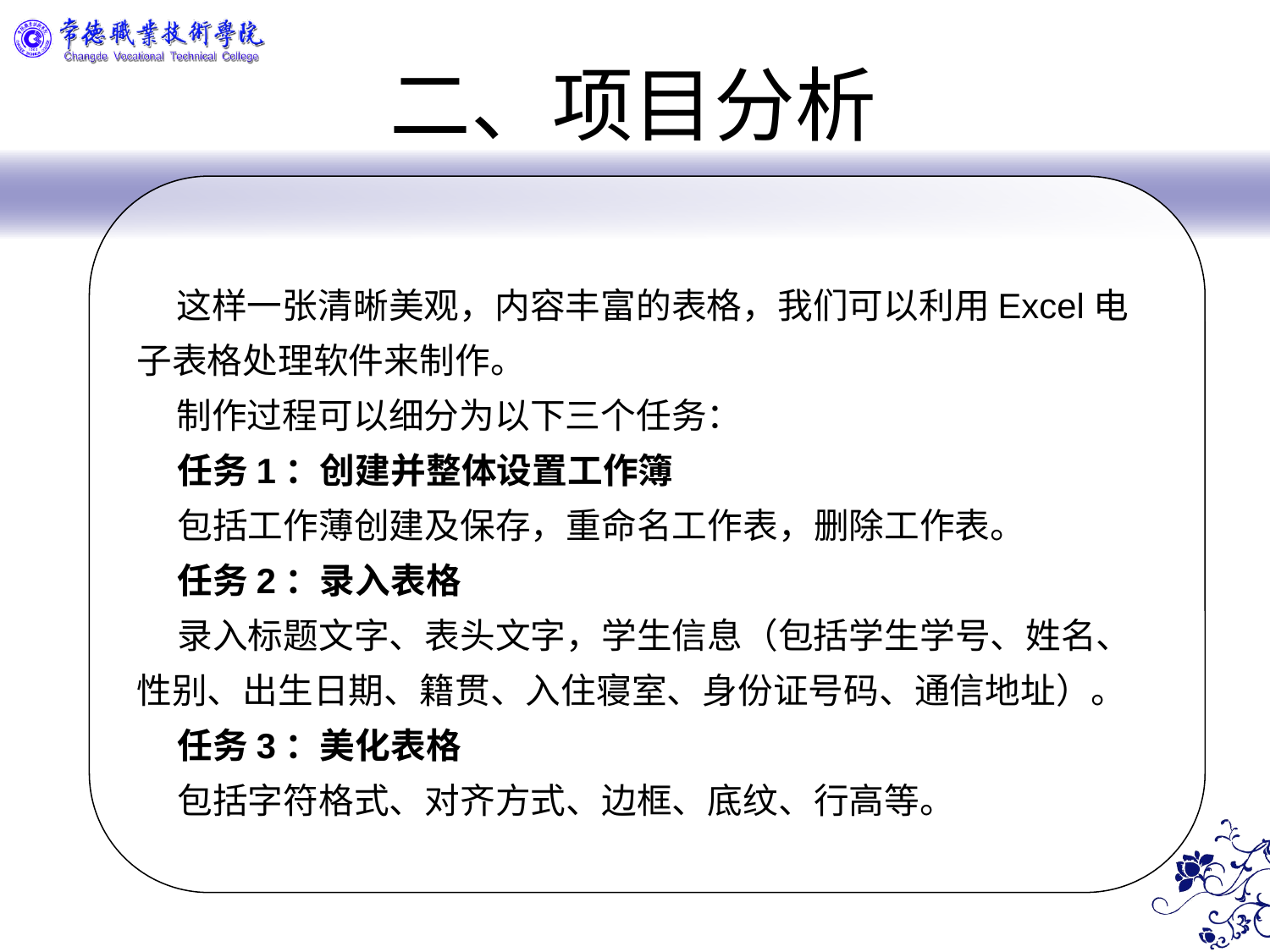

二、项目分析

    这样一张清晰美观，内容丰富的表格，我们可以利用Excel电子表格处理软件来制作。
    制作过程可以细分为以下三个任务：
    任务1：创建并整体设置工作簿
    包括工作薄创建及保存，重命名工作表，删除工作表。
    任务2：录入表格
    录入标题文字、表头文字，学生信息（包括学生学号、姓名、性别、出生日期、籍贯、入住寝室、身份证号码、通信地址）。
    任务3：美化表格
    包括字符格式、对齐方式、边框、底纹、行高等。